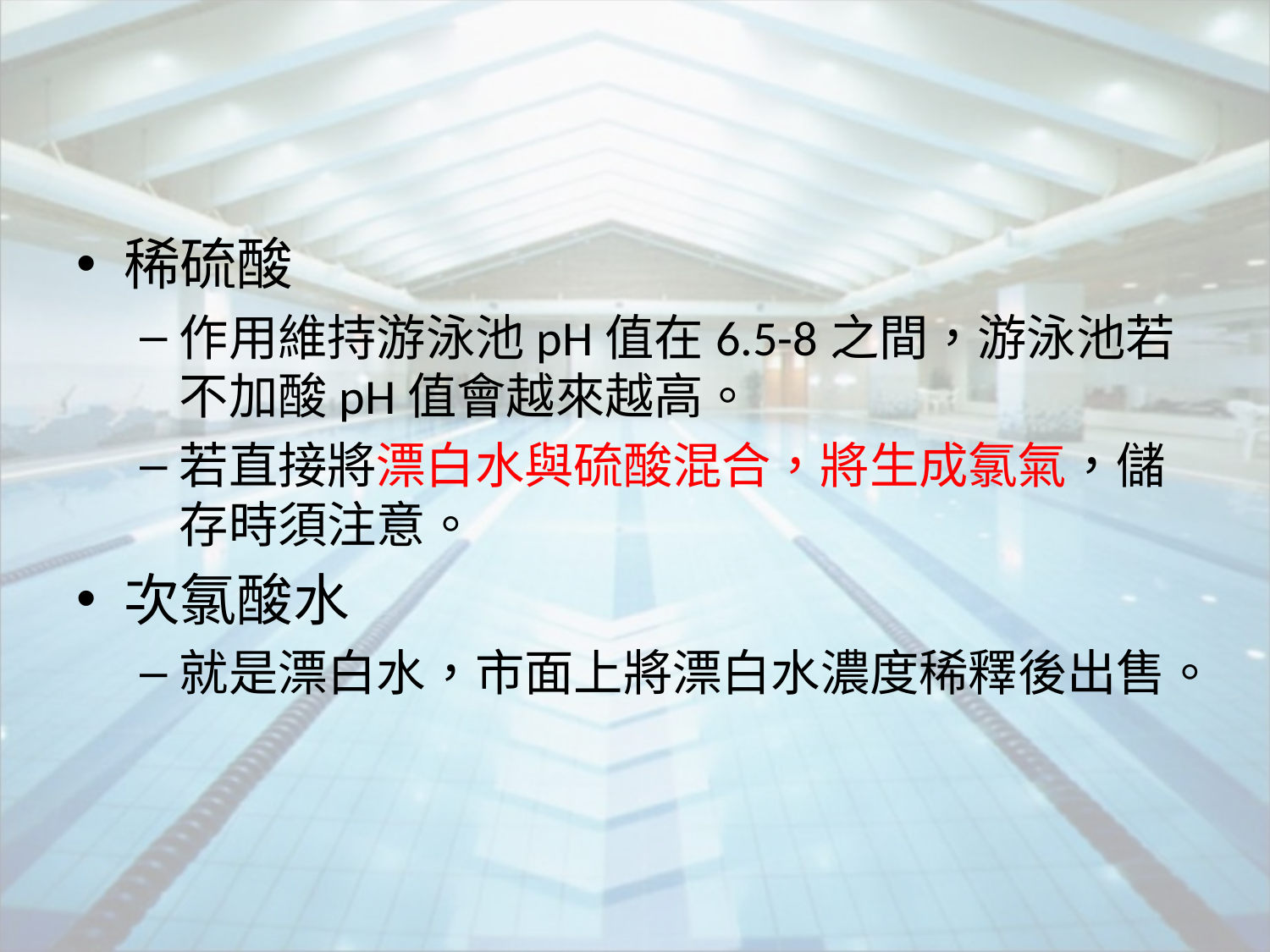

#
稀硫酸
作用維持游泳池pH值在6.5-8之間，游泳池若不加酸pH值會越來越高。
若直接將漂白水與硫酸混合，將生成氯氣，儲存時須注意。
次氯酸水
就是漂白水，市面上將漂白水濃度稀釋後出售。